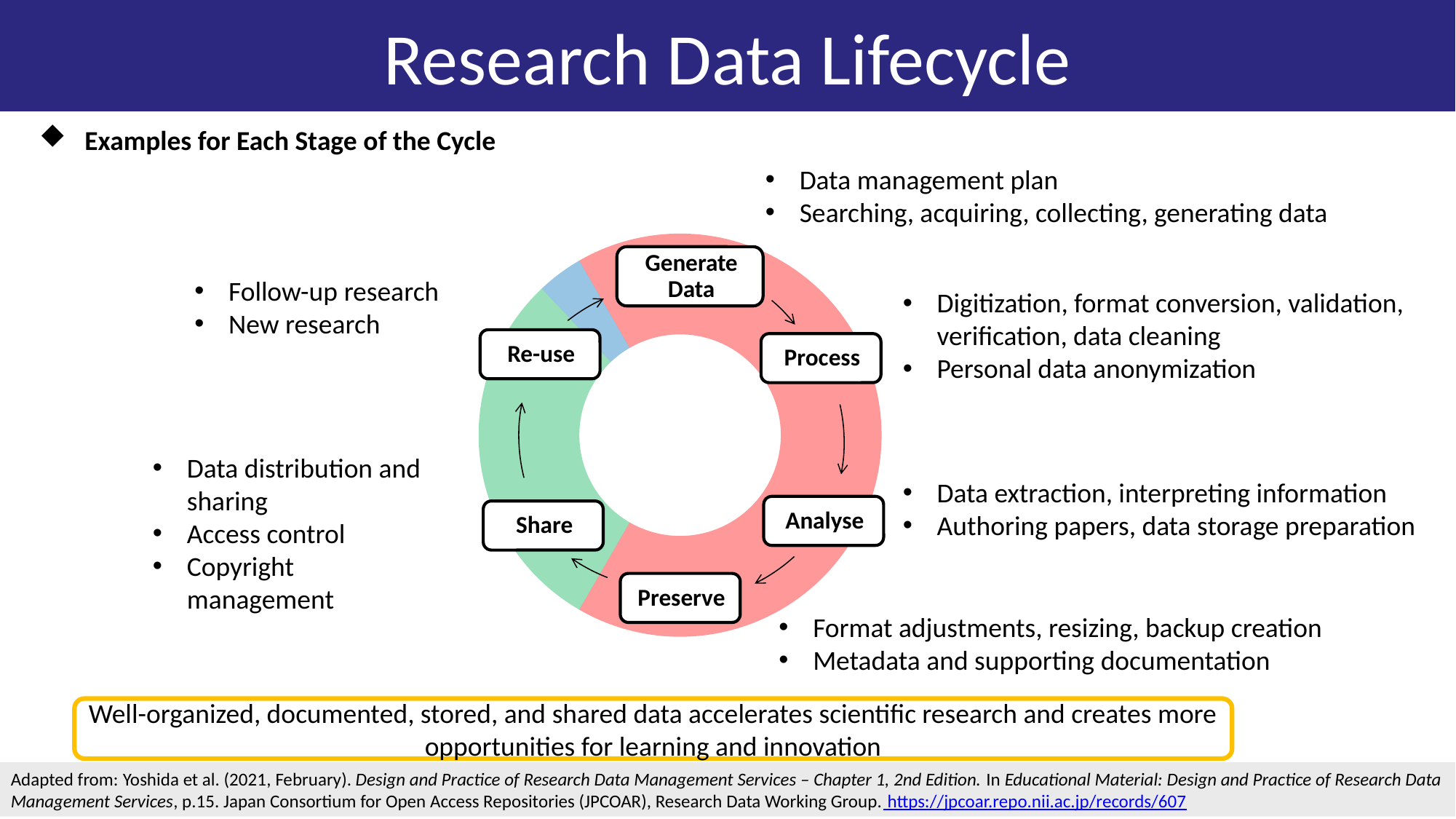

# Research Data Lifecycle
研究データのライフサイクル
Examples for Each Stage of the Cycle
Data management plan
Searching, acquiring, collecting, generating data

### Chart

| Category |
|---|

### Chart

| Category |
|---|

### Chart

| Category |  |
|---|---|
Generate Data
Process
Analyse
Preserve
Share
Re-use
Follow-up research
New research
Digitization, format conversion, validation, verification, data cleaning
Personal data anonymization
Data distribution and sharing
Access control
Copyright management
Data extraction, interpreting information
Authoring papers, data storage preparation
Format adjustments, resizing, backup creation
Metadata and supporting documentation
Well-organized, documented, stored, and shared data accelerates scientific research and creates more opportunities for learning and innovation
Adapted from: Yoshida et al. (2021, February). Design and Practice of Research Data Management Services – Chapter 1, 2nd Edition. In Educational Material: Design and Practice of Research Data Management Services, p.15. Japan Consortium for Open Access Repositories (JPCOAR), Research Data Working Group. https://jpcoar.repo.nii.ac.jp/records/607